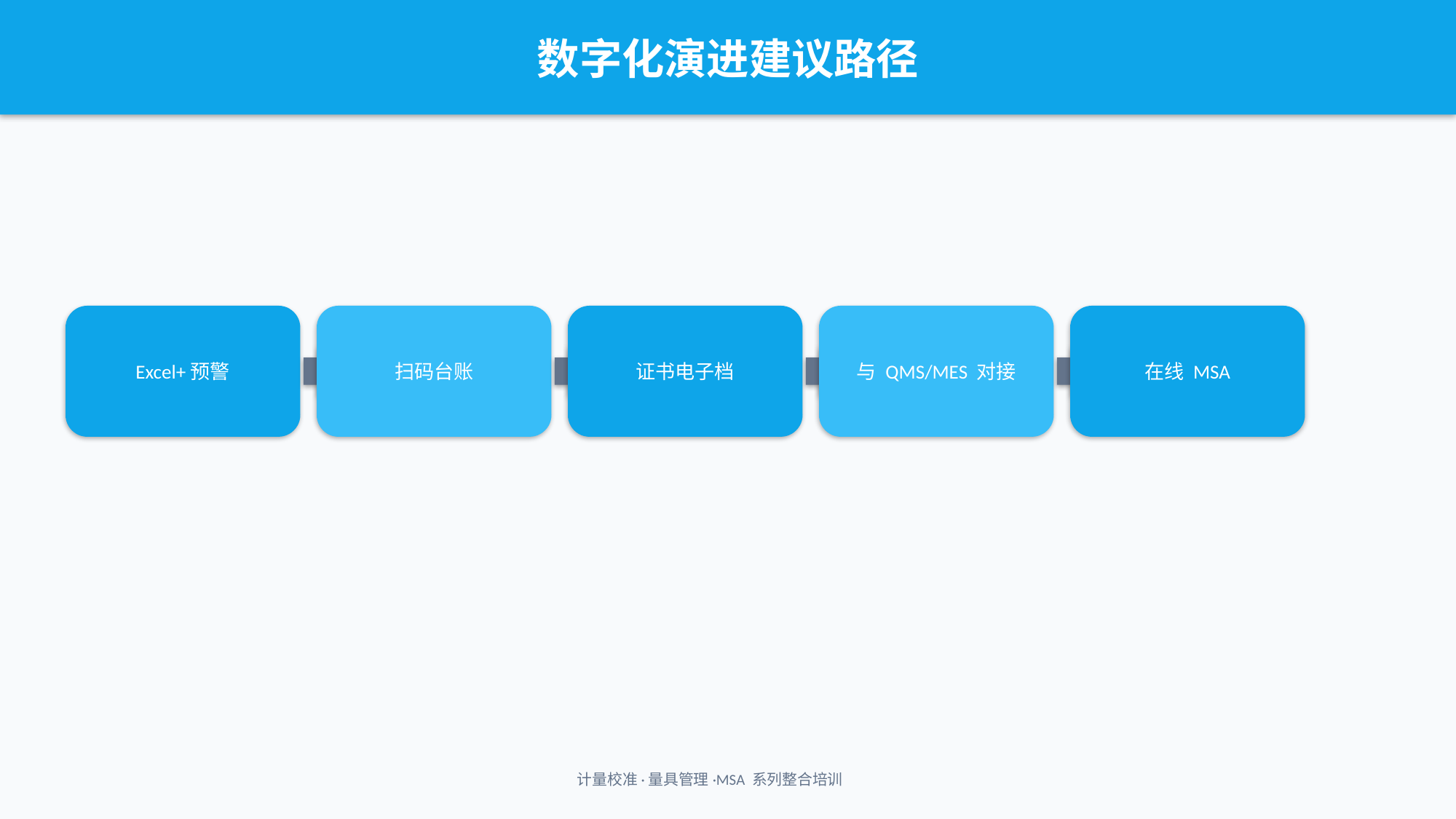

数字化演进建议路径
Excel+预警
扫码台账
证书电子档
与 QMS/MES 对接
在线 MSA

计量校准·量具管理·MSA 系列整合培训